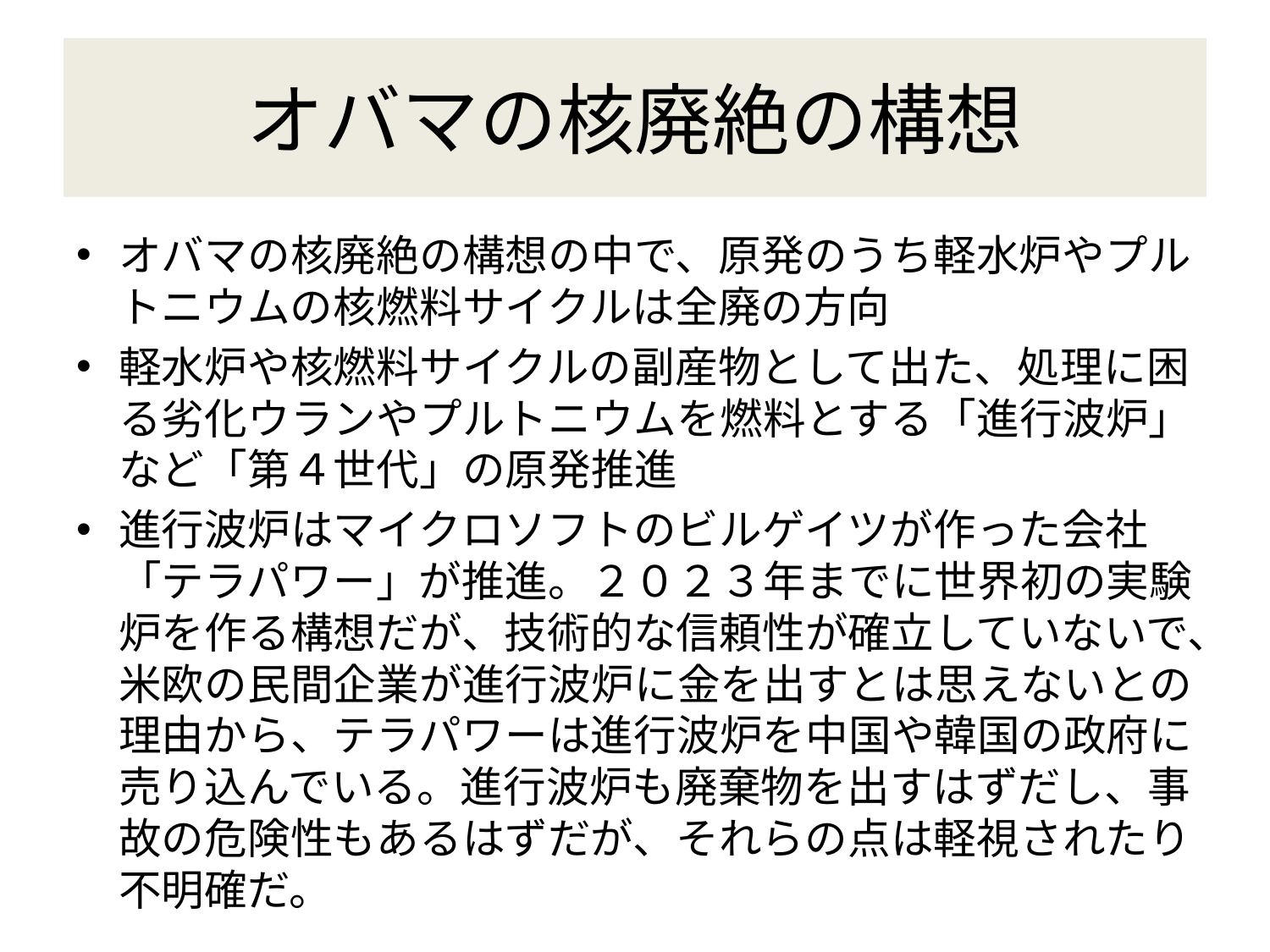

# オバマの核廃絶の構想
オバマの核廃絶の構想の中で、原発のうち軽水炉やプルトニウムの核燃料サイクルは全廃の方向
軽水炉や核燃料サイクルの副産物として出た、処理に困る劣化ウランやプルトニウムを燃料とする「進行波炉」など「第４世代」の原発推進
進行波炉はマイクロソフトのビルゲイツが作った会社「テラパワー」が推進。２０２３年までに世界初の実験炉を作る構想だが、技術的な信頼性が確立していないで、米欧の民間企業が進行波炉に金を出すとは思えないとの理由から、テラパワーは進行波炉を中国や韓国の政府に売り込んでいる。進行波炉も廃棄物を出すはずだし、事故の危険性もあるはずだが、それらの点は軽視されたり不明確だ。